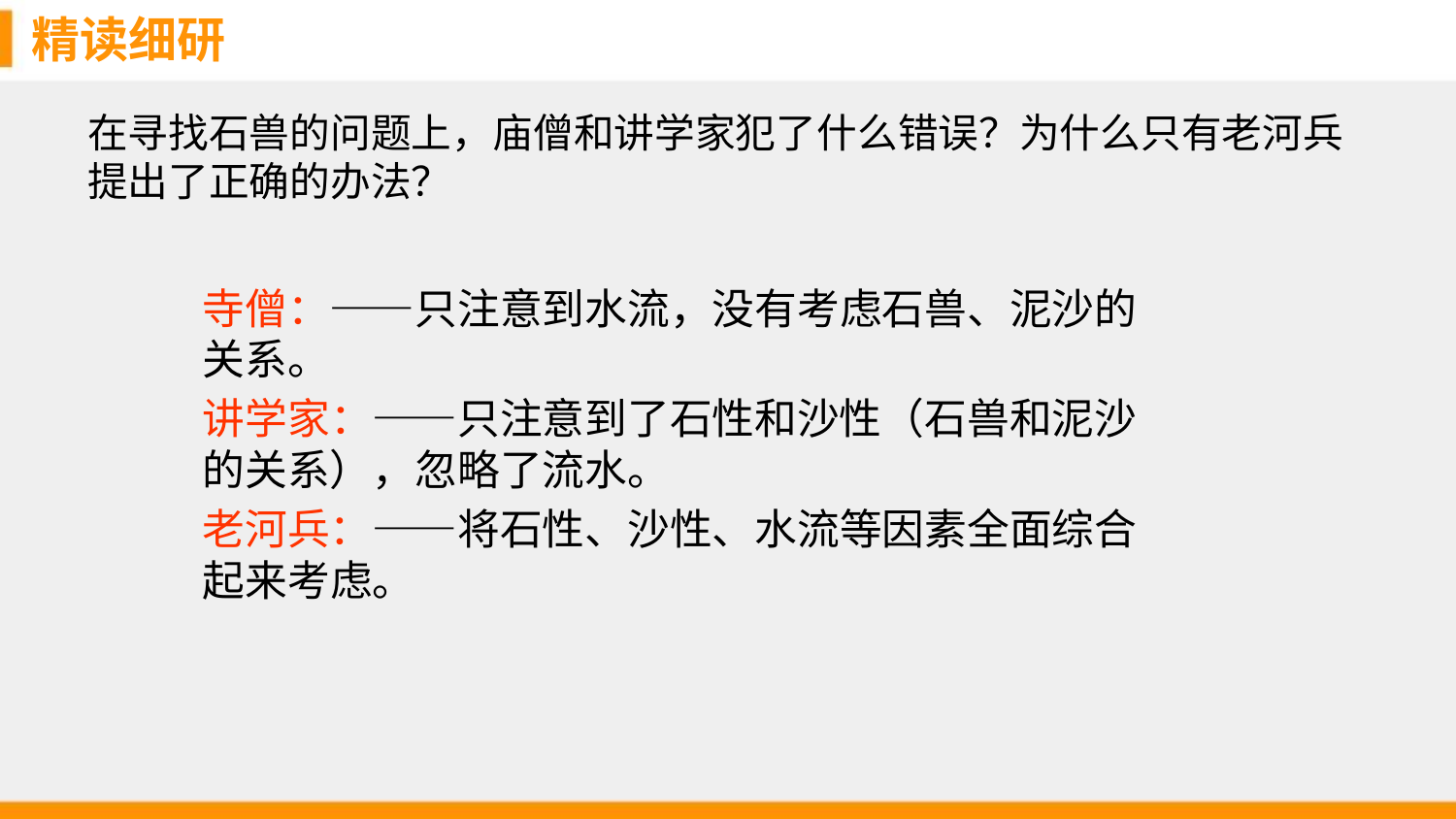

精读细研
# 在寻找石兽的问题上，庙僧和讲学家犯了什么错误？为什么只有老河兵提出了正确的办法？
寺僧：——只注意到水流，没有考虑石兽、泥沙的关系。
讲学家：——只注意到了石性和沙性（石兽和泥沙的关系），忽略了流水。
老河兵：——将石性、沙性、水流等因素全面综合起来考虑。